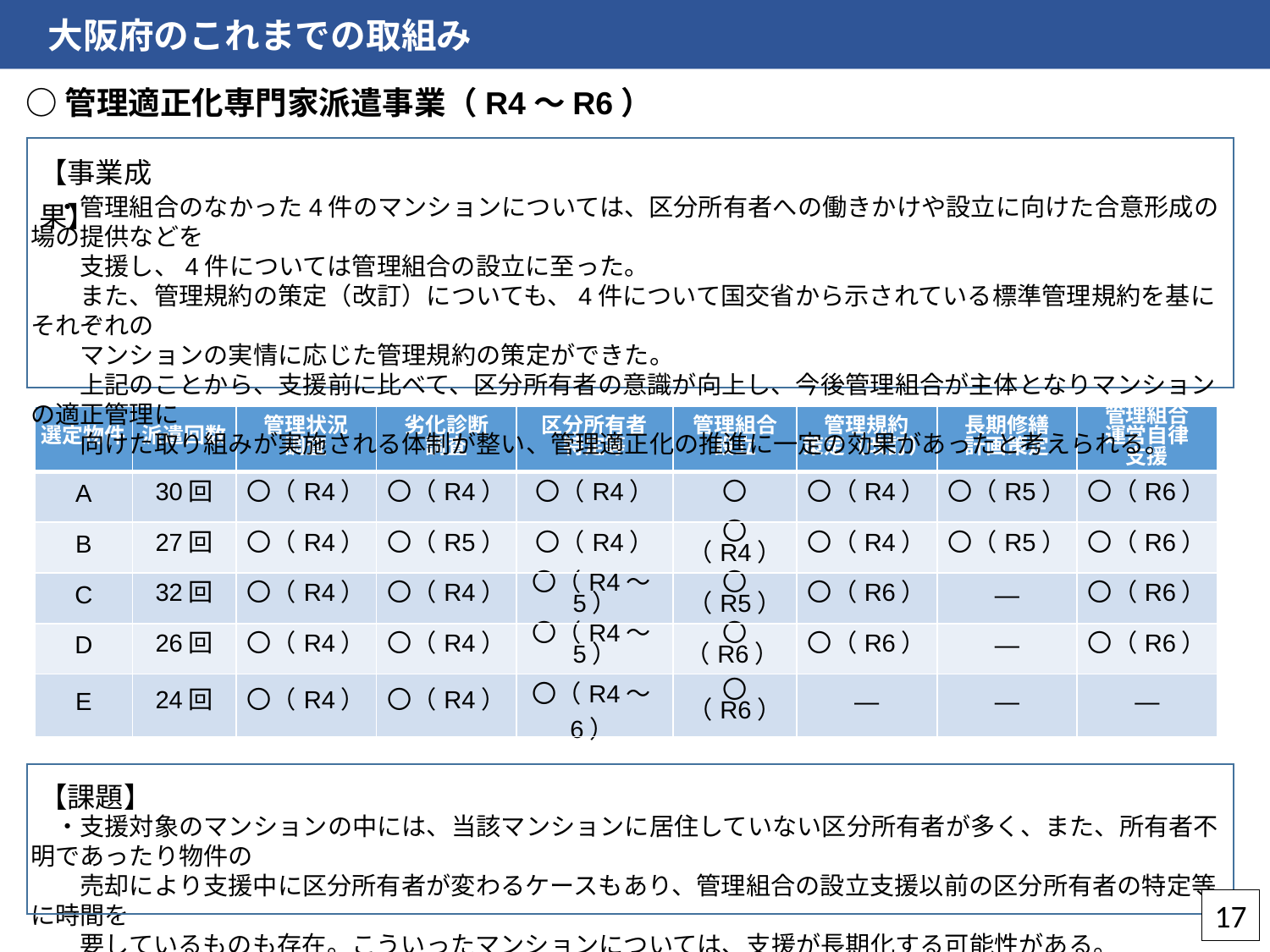

大阪府のこれまでの取組み
○管理適正化専門家派遣事業（R4～R6）
【事業成果】

　・管理組合のなかった4件のマンションについては、区分所有者への働きかけや設立に向けた合意形成の場の提供などを
　　支援し、4件については管理組合の設立に至った。
　　また、管理規約の策定（改訂）についても、4件について国交省から示されている標準管理規約を基にそれぞれの
　　マンションの実情に応じた管理規約の策定ができた。
　　上記のことから、支援前に比べて、区分所有者の意識が向上し、今後管理組合が主体となりマンションの適正管理に
　　向けた取り組みが実施される体制が整い、管理適正化の推進に一定の効果があったと考えられる。
| 選定物件 | 派遣回数 | 管理状況 調査 | 劣化診断 調査 | 区分所有者 特定等 | 管理組合 設立 | 管理規約 策定（改訂） | 長期修繕 計画策定 | 管理組合 運営自律 支援 |
| --- | --- | --- | --- | --- | --- | --- | --- | --- |
| A | 30回 | 〇（R4） | 〇（R4） | 〇（R4） | 〇 | 〇（R4） | 〇（R5） | 〇（R6） |
| B | 27回 | 〇（R4） | 〇（R5） | 〇（R4） | 〇（R4） | 〇（R4） | 〇（R5） | 〇（R6） |
| C | 32回 | 〇（R4） | 〇（R4） | 〇（R4～5） | 〇（R5） | 〇（R6） | ― | 〇（R6） |
| D | 26回 | 〇（R4） | 〇（R4） | 〇（R4～5） | 〇（R6） | 〇（R6） | ― | 〇（R6） |
| E | 24回 | 〇（R4） | 〇（R4） | 〇（R4～6） | 〇（R6） | ― | ― | ― |
【課題】

　・支援対象のマンションの中には、当該マンションに居住していない区分所有者が多く、また、所有者不明であったり物件の
　　売却により支援中に区分所有者が変わるケースもあり、管理組合の設立支援以前の区分所有者の特定等に時間を
　　要しているものも存在。こういったマンションについては、支援が長期化する可能性がある。
17